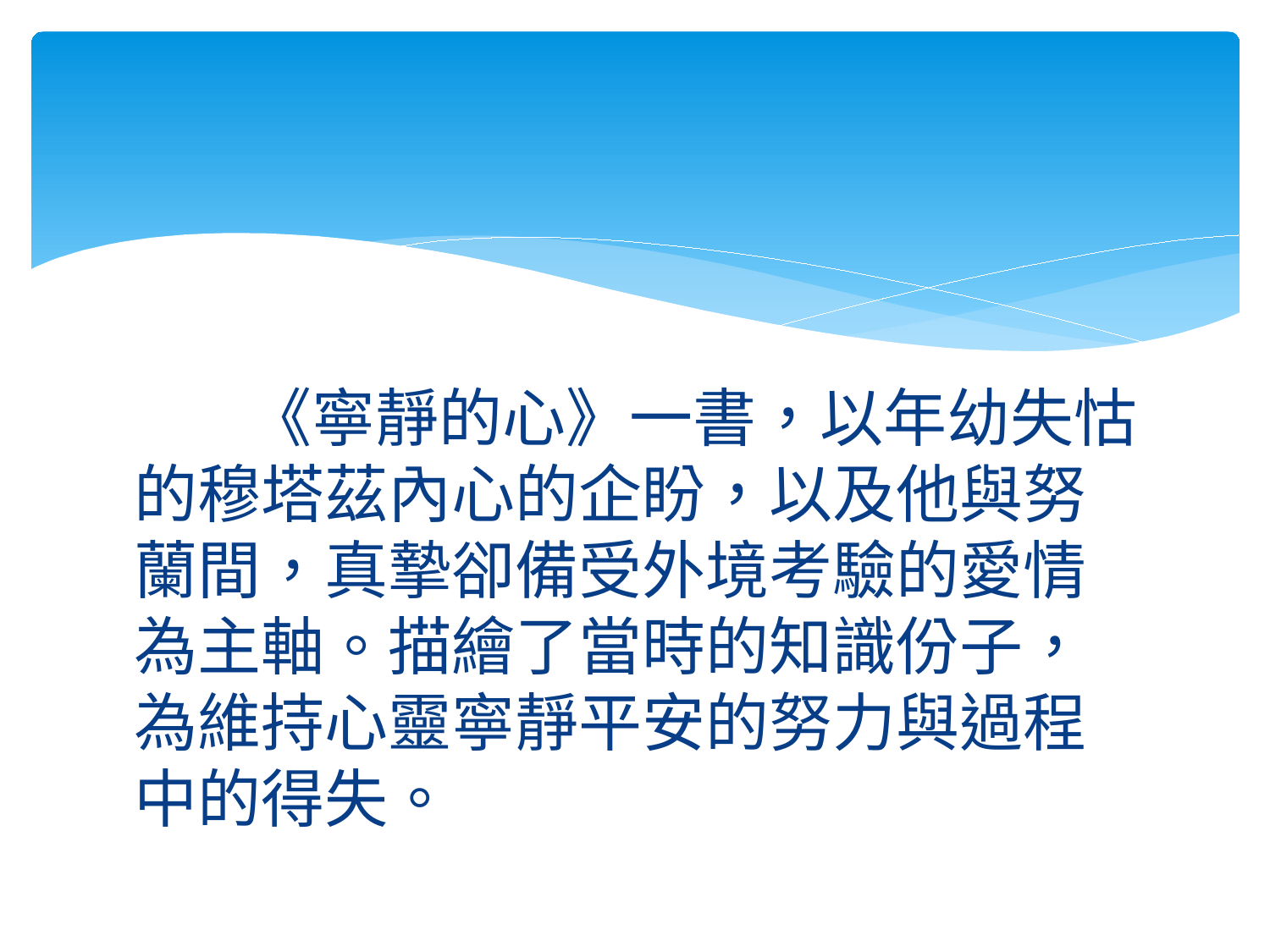

#
       《寧靜的心》一書，以年幼失怙的穆塔茲內心的企盼，以及他與努蘭間，真摯卻備受外境考驗的愛情為主軸。描繪了當時的知識份子，為維持心靈寧靜平安的努力與過程中的得失。